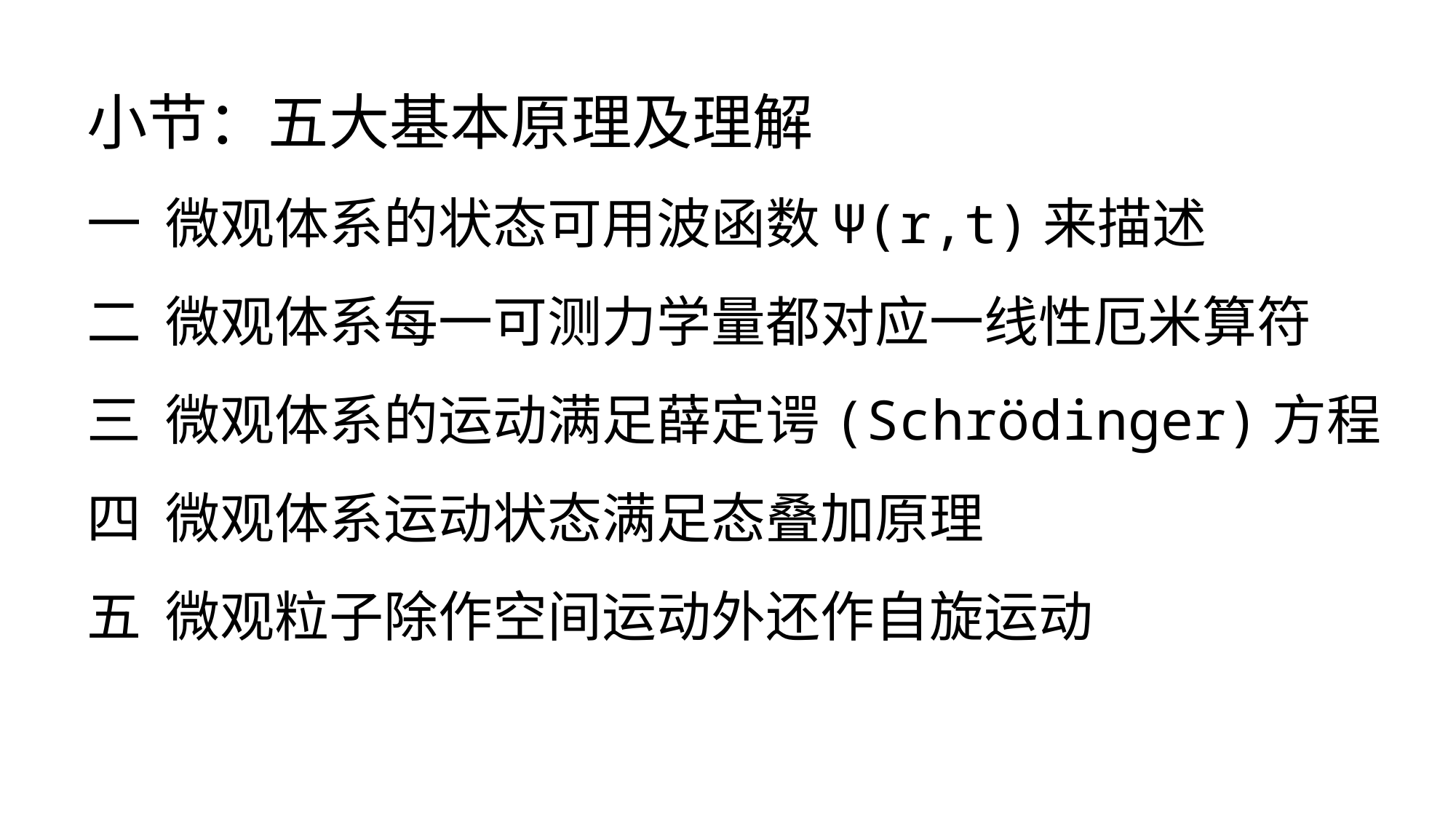

小节：五大基本原理及理解
一  微观体系的状态可用波函数Ψ(r,t)来描述
二  微观体系每一可测力学量都对应一线性厄米算符
三  微观体系的运动满足薛定谔(Schrödinger)方程
四  微观体系运动状态满足态叠加原理
五  微观粒子除作空间运动外还作自旋运动